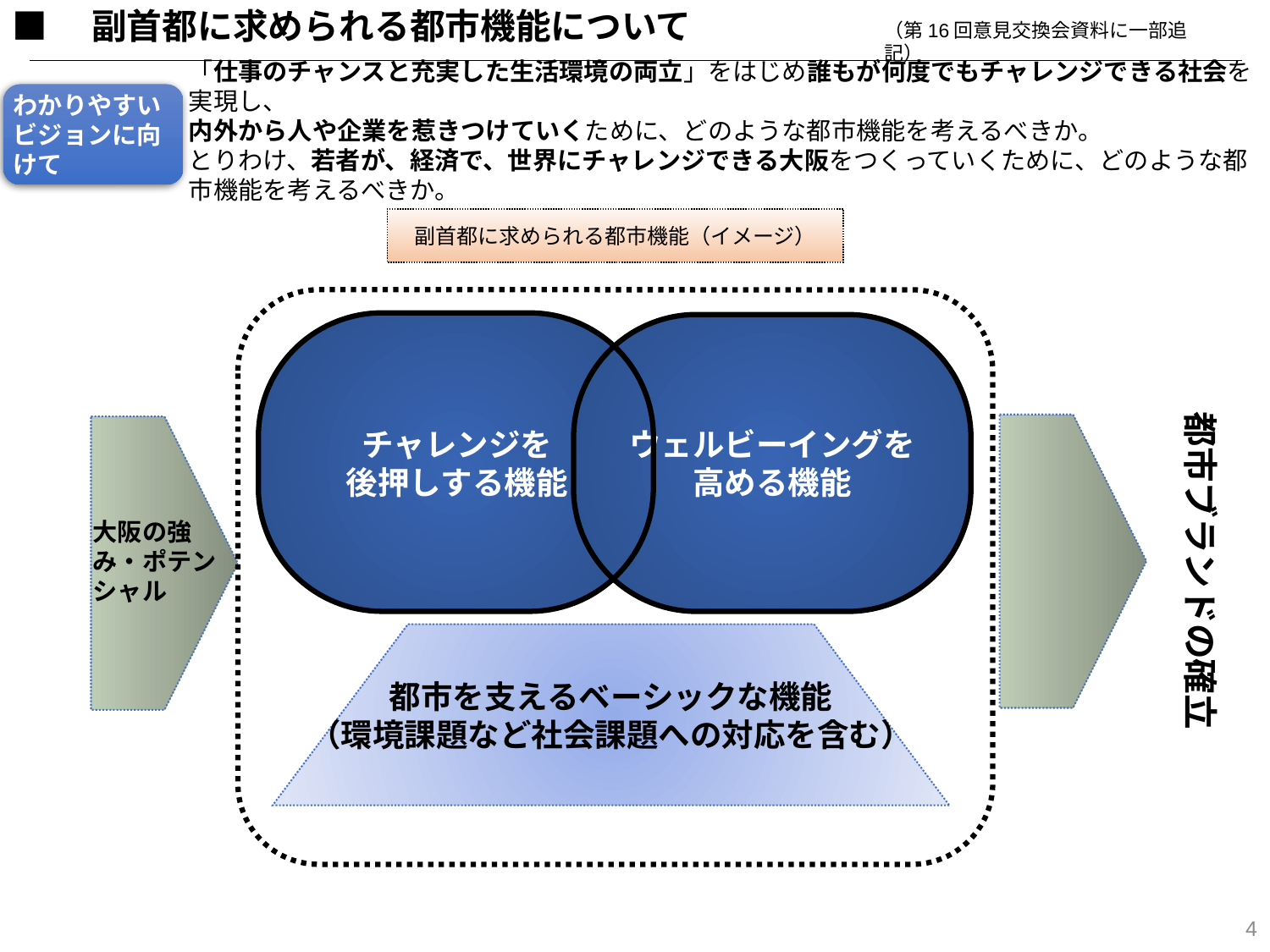

■　副首都に求められる都市機能について
（第16回意見交換会資料に一部追記）
「仕事のチャンスと充実した生活環境の両立」をはじめ誰もが何度でもチャレンジできる社会を実現し、
内外から人や企業を惹きつけていくために、どのような都市機能を考えるべきか。
とりわけ、若者が、経済で、世界にチャレンジできる大阪をつくっていくために、どのような都市機能を考えるべきか。
わかりやすい
ビジョンに向けて
副首都に求められる都市機能（イメージ）

チャレンジを
後押しする機能
ウェルビーイングを
高める機能
都市ブランドの確立

大阪の強み・ポテンシャル

都市を支えるベーシックな機能
（環境課題など社会課題への対応を含む）
4